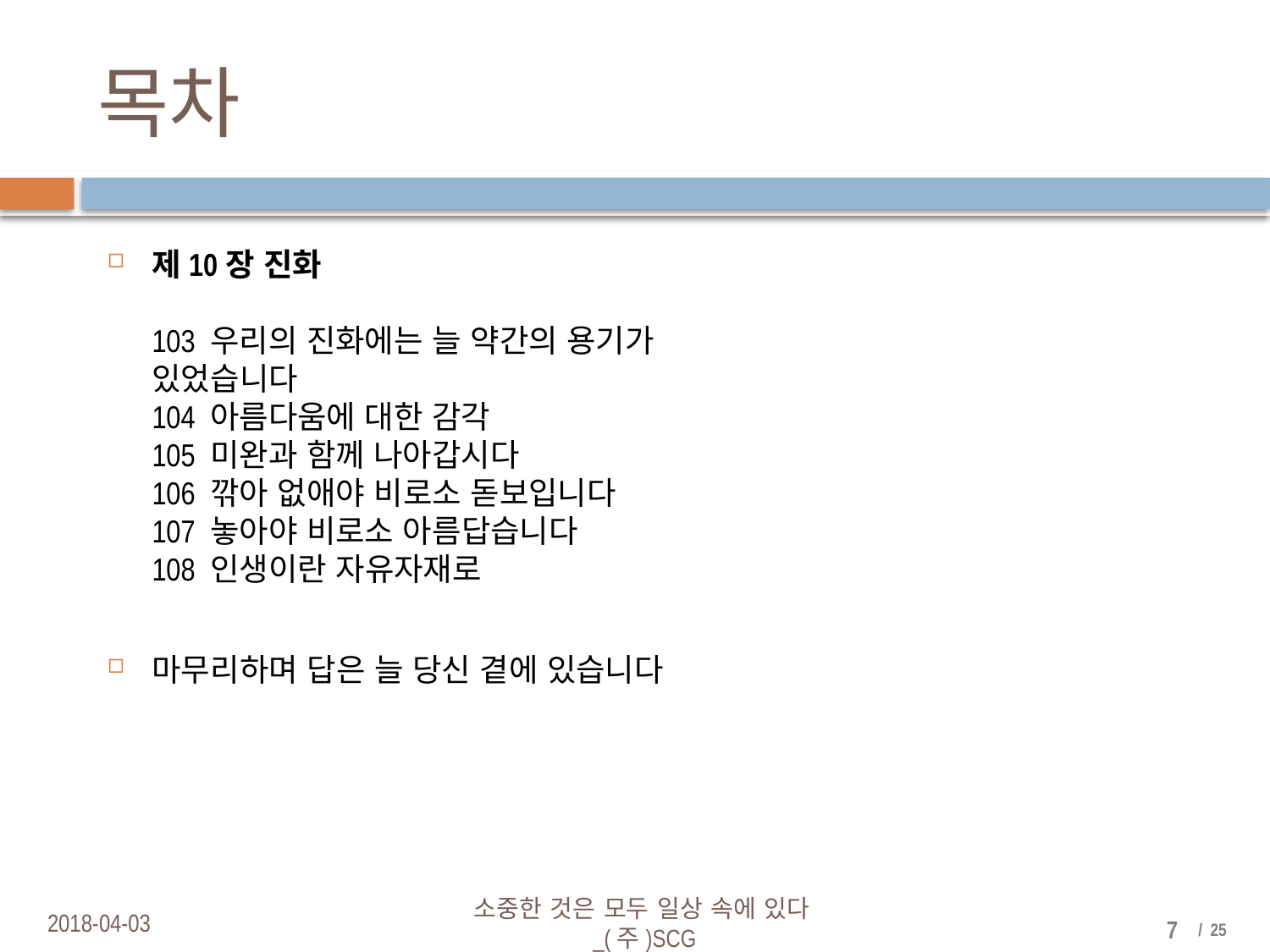

# 목차
제10장 진화
103 우리의 진화에는 늘 약간의 용기가 있었습니다
104 아름다움에 대한 감각
105 미완과 함께 나아갑시다
106 깎아 없애야 비로소 돋보입니다
107 놓아야 비로소 아름답습니다
108 인생이란 자유자재로

마무리하며 답은 늘 당신 곁에 있습니다
2018-04-03
소중한 것은 모두 일상 속에 있다_(주)SCG
7